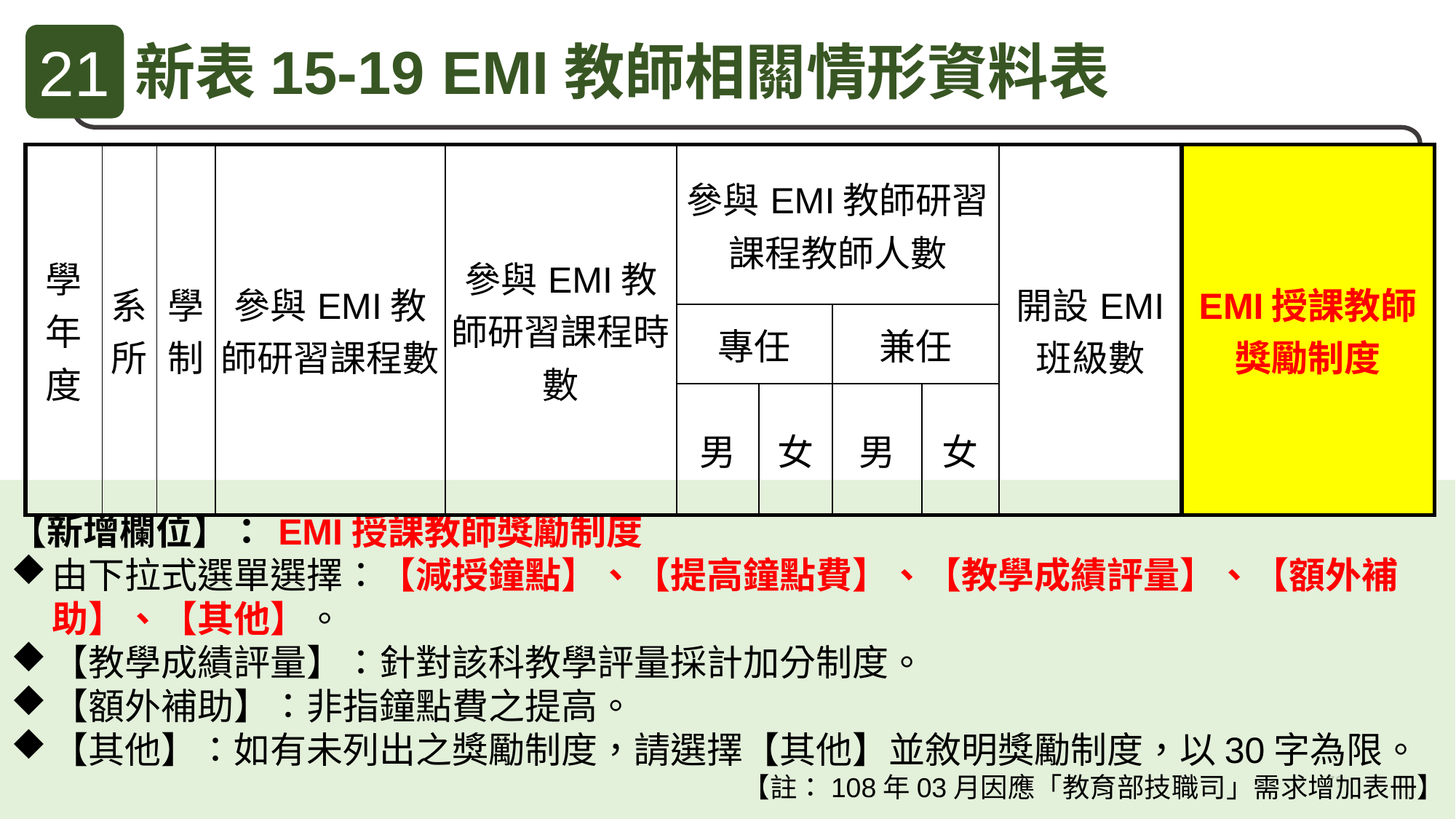

21
新表15-19 EMI教師相關情形資料表

| 學年度 | 系所 | 學制 | 參與EMI教師研習課程數 | 參與EMI教師研習課程時數 | 參與EMI教師研習課程教師人數 |  |  |  | 開設EMI 班級數 | EMI授課教師 獎勵制度 |
| --- | --- | --- | --- | --- | --- | --- | --- | --- | --- | --- |
|  |  |  |  |  | 專任 |  | 兼任 |  |  |  |
|  |  |  |  |  | 男 | 女 | 男 | 女 |  |  |

【新增欄位】： EMI授課教師獎勵制度
由下拉式選單選擇：【減授鐘點】、【提高鐘點費】、【教學成績評量】、【額外補助】、【其他】。
【教學成績評量】：針對該科教學評量採計加分制度。
【額外補助】：非指鐘點費之提高。
【其他】：如有未列出之獎勵制度，請選擇【其他】並敘明獎勵制度，以30字為限。
【註：108年03月因應「教育部技職司」需求增加表冊】

79